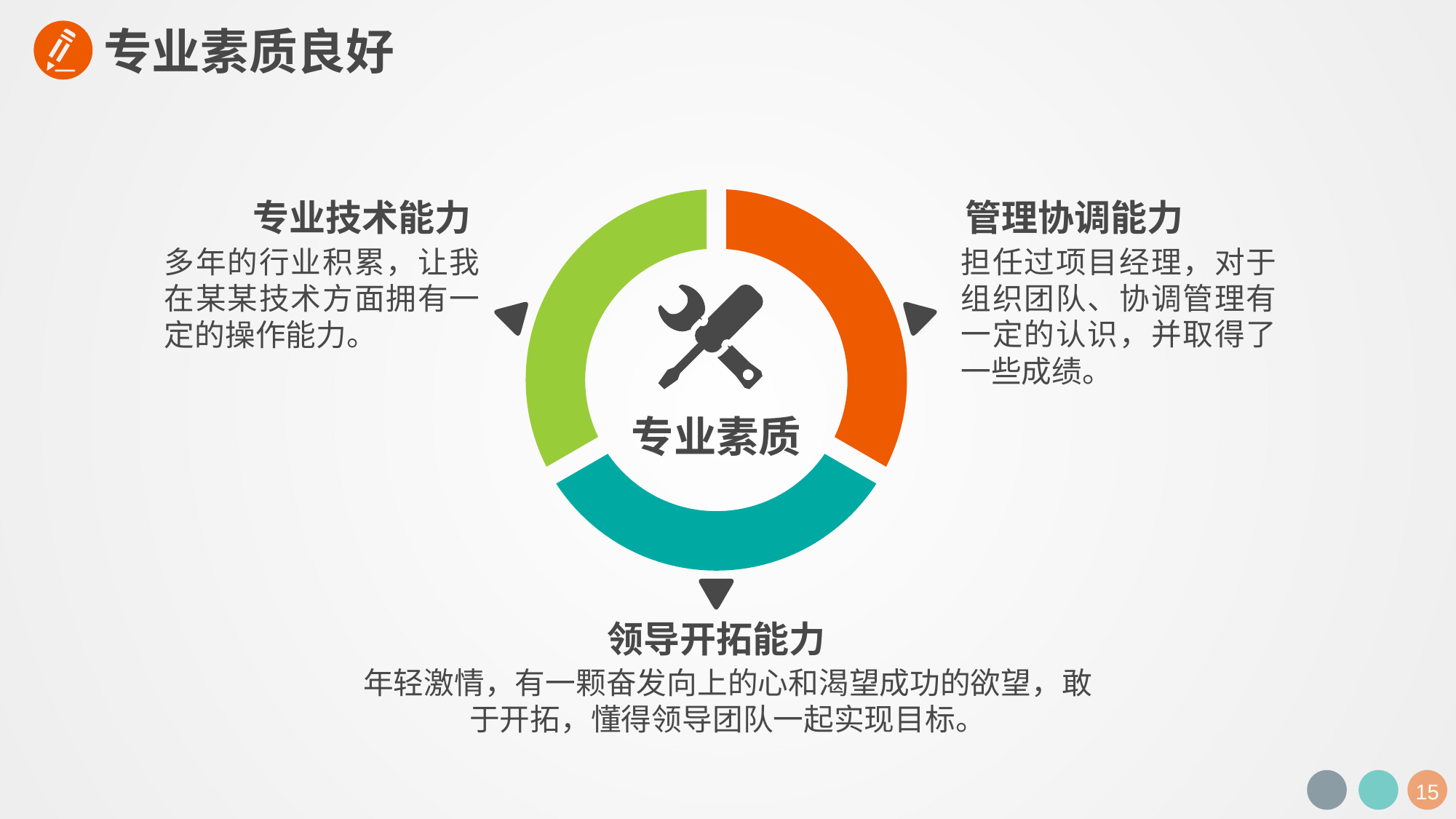

专业素质良好

专业技术能力

管理协调能力
多年的行业积累，让我在某某技术方面拥有一定的操作能力。
担任过项目经理，对于组织团队、协调管理有一定的认识，并取得了一些成绩。

专业素质

领导开拓能力
年轻激情，有一颗奋发向上的心和渴望成功的欲望，敢于开拓，懂得领导团队一起实现目标。